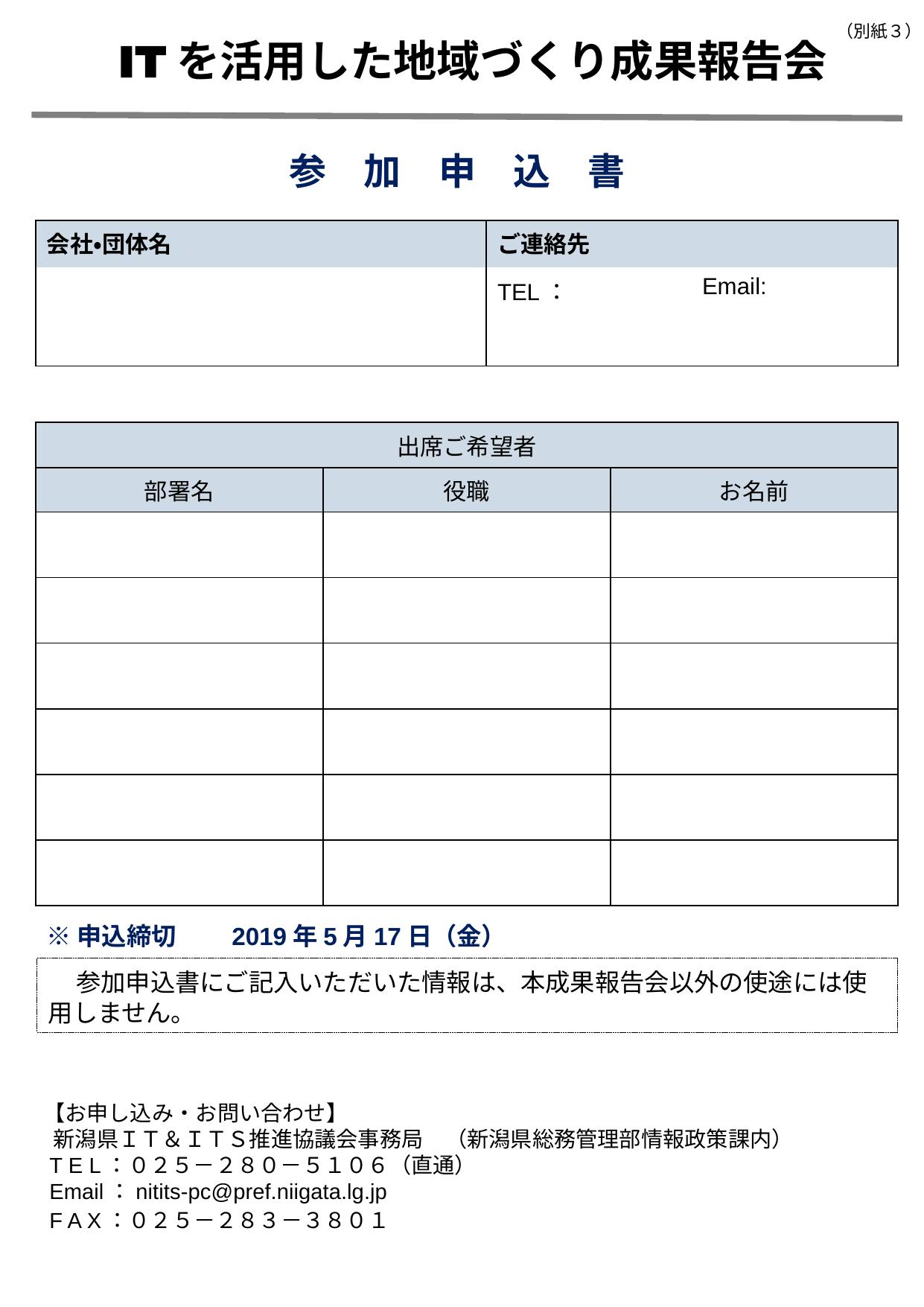

（別紙３）
ITを活用した地域づくり成果報告会
参　加　申　込　書
| 会社・団体名 | ご連絡先 |  |
| --- | --- | --- |
|  | TEL： | Email: |
| 出席ご希望者 |  |  |
| --- | --- | --- |
| 部署名 | 役職 | お名前 |
|  |  |  |
|  |  |  |
|  |  |  |
|  |  |  |
|  |  |  |
|  |  |  |
※申込締切　　2019年5月17日（金）
　参加申込書にご記入いただいた情報は、本成果報告会以外の使途には使用しません。
【お申し込み・お問い合わせ】
 新潟県ＩＴ＆ＩＴＳ推進協議会事務局　（新潟県総務管理部情報政策課内）
 T E L：０２５－２８０－５１０６（直通）
 Email：nitits-pc@pref.niigata.lg.jp
 F A X：０２５－２８３－３８０１